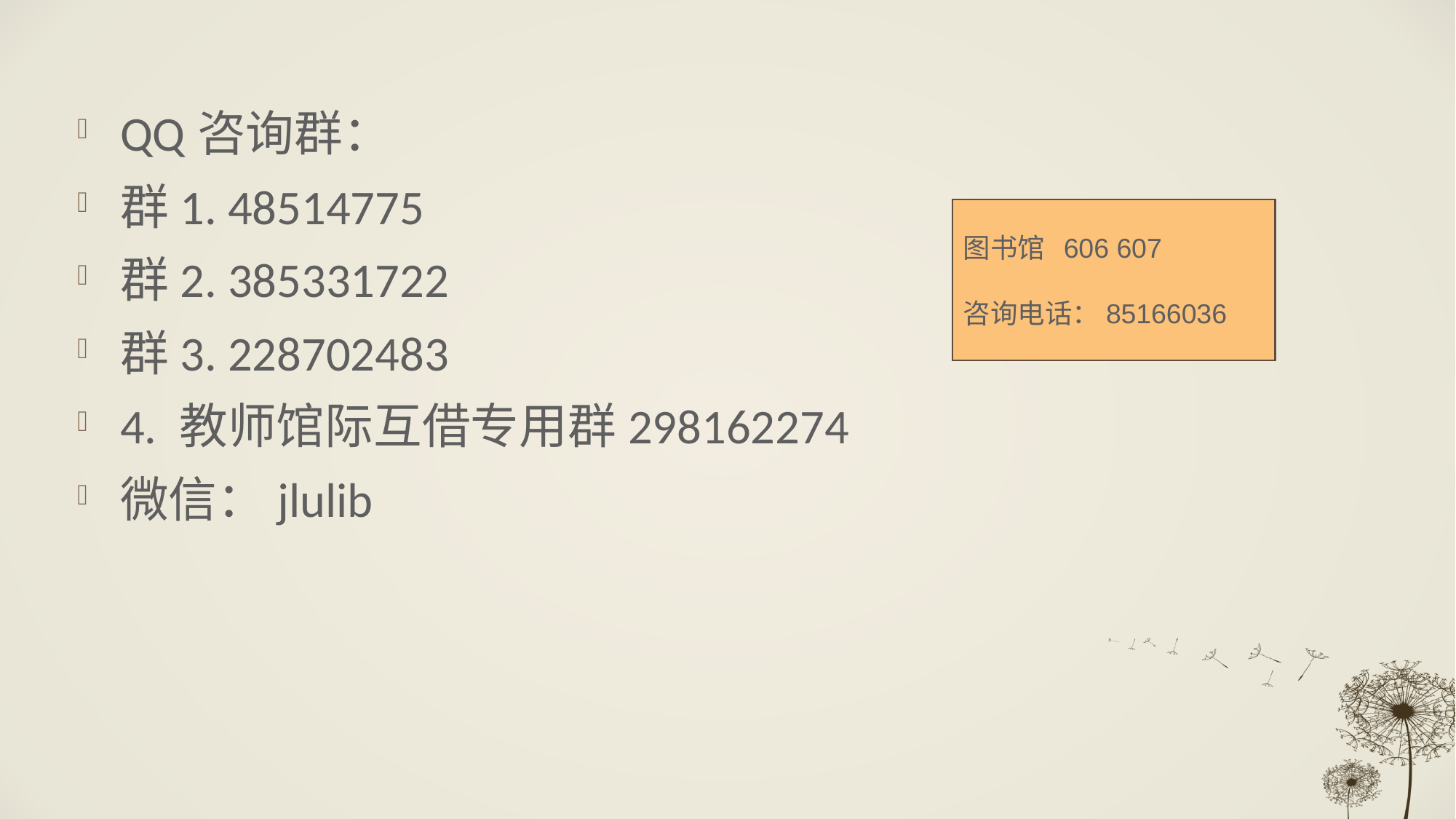

QQ咨询群：
群1. 48514775
群2. 385331722
群3. 228702483
4. 教师馆际互借专用群298162274
微信：jlulib
图书馆  606 607

咨询电话：85166036